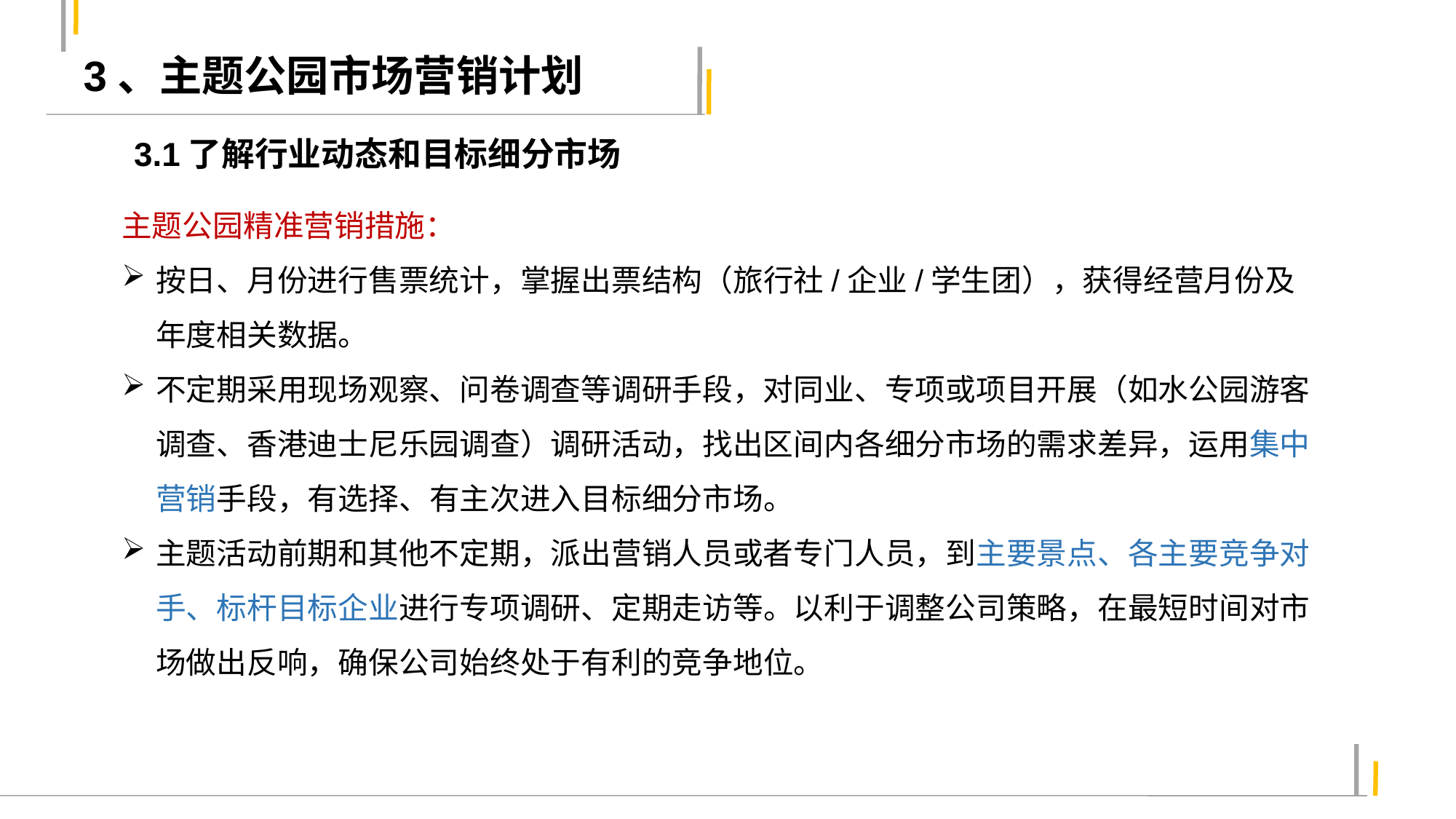

3、主题公园市场营销计划

3.1了解行业动态和目标细分市场

主题公园精准营销措施：
按日、月份进行售票统计，掌握出票结构（旅行社/企业/学生团），获得经营月份及年度相关数据。
不定期采用现场观察、问卷调查等调研手段，对同业、专项或项目开展（如水公园游客调查、香港迪士尼乐园调查）调研活动，找出区间内各细分市场的需求差异，运用集中营销手段，有选择、有主次进入目标细分市场。
主题活动前期和其他不定期，派出营销人员或者专门人员，到主要景点、各主要竞争对手、标杆目标企业进行专项调研、定期走访等。以利于调整公司策略，在最短时间对市场做出反响，确保公司始终处于有利的竞争地位。